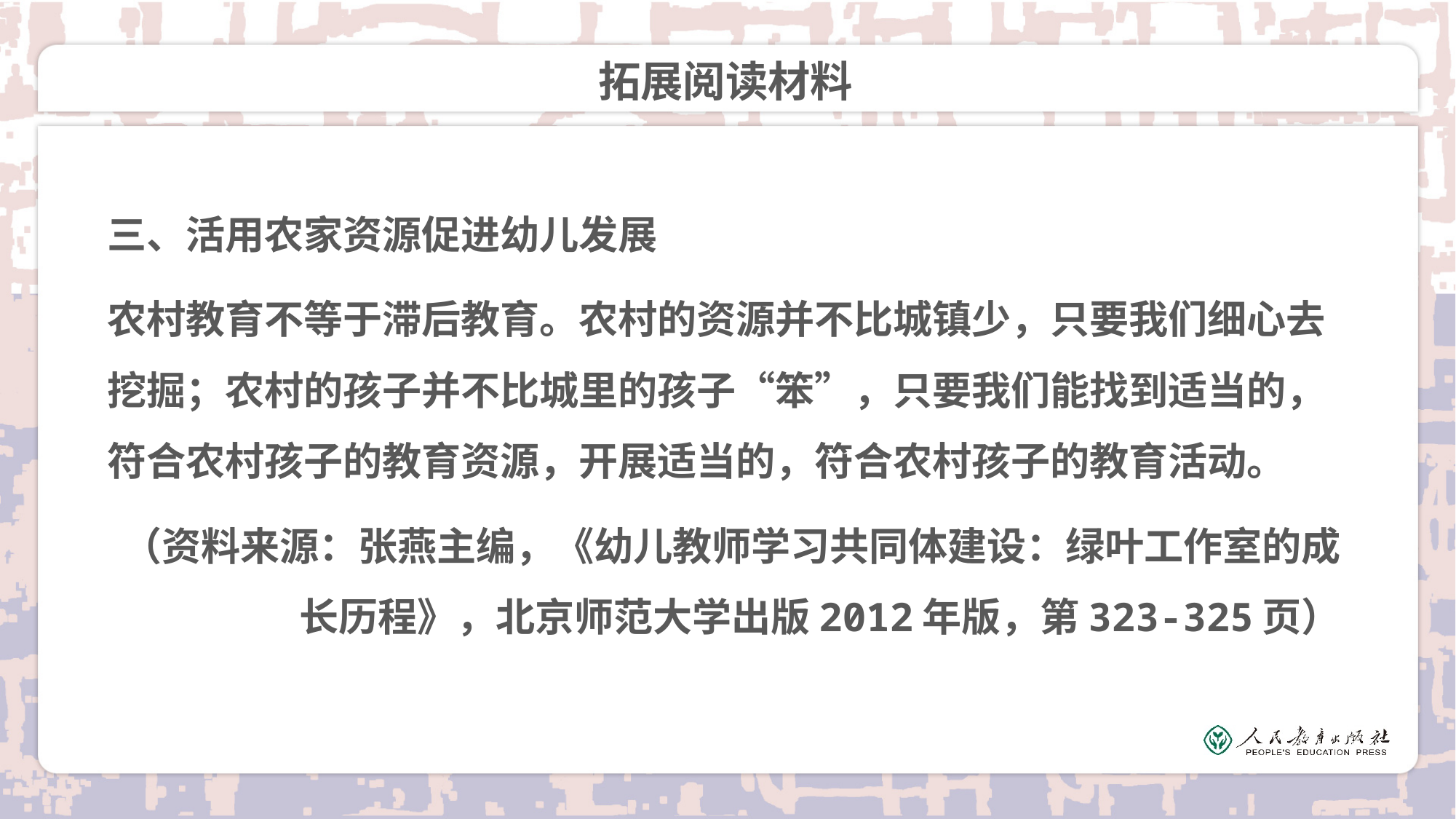

# 拓展阅读材料
三、活用农家资源促进幼儿发展
农村教育不等于滞后教育。农村的资源并不比城镇少，只要我们细心去挖掘；农村的孩子并不比城里的孩子“笨”，只要我们能找到适当的，符合农村孩子的教育资源，开展适当的，符合农村孩子的教育活动。
（资料来源：张燕主编，《幼儿教师学习共同体建设：绿叶工作室的成长历程》，北京师范大学出版2012年版，第323-325页）